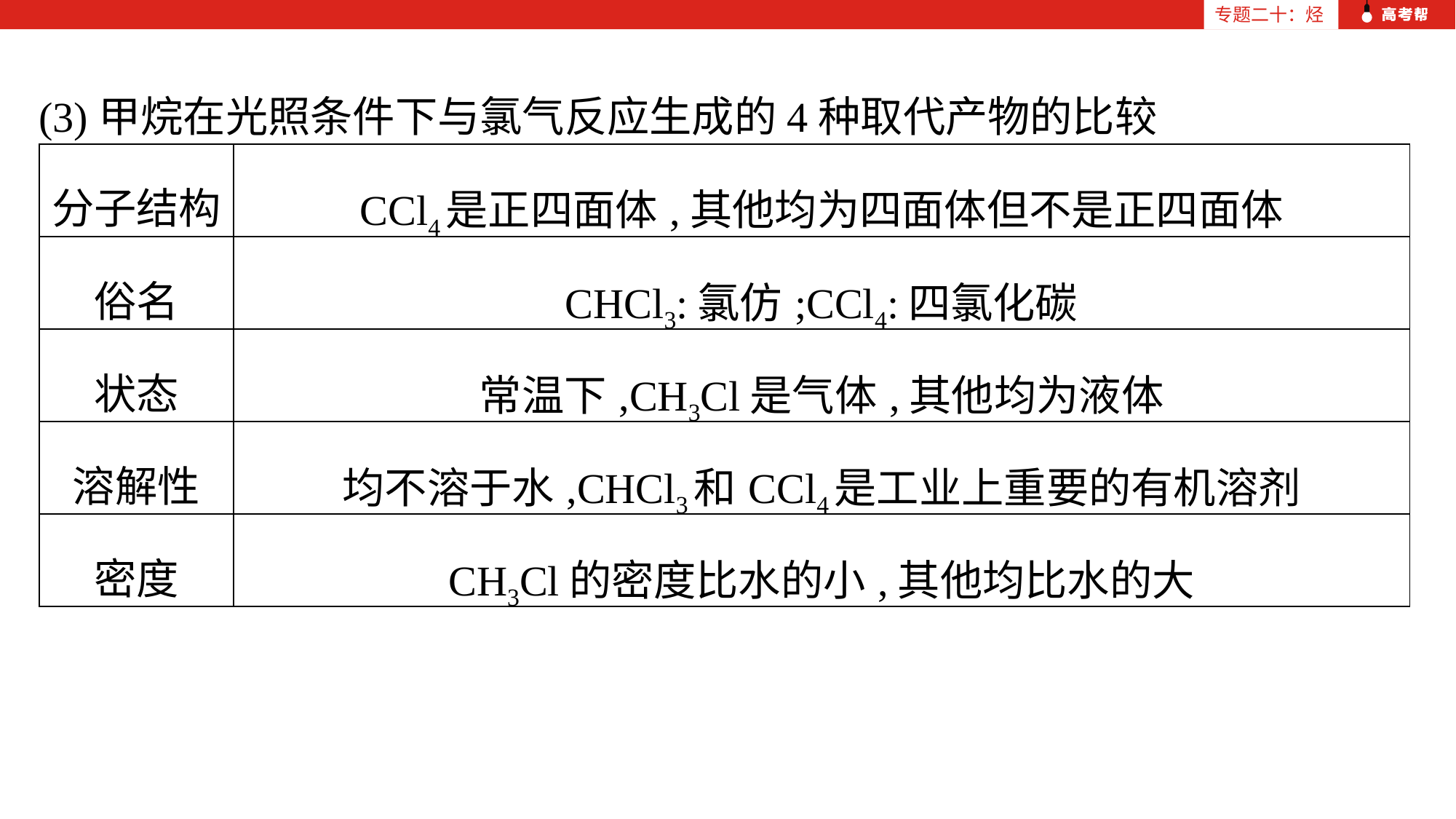

专题二十：烃
(3)甲烷在光照条件下与氯气反应生成的4种取代产物的比较
| 分子结构 | CCl4是正四面体,其他均为四面体但不是正四面体 |
| --- | --- |
| 俗名 | CHCl3:氯仿;CCl4:四氯化碳 |
| 状态 | 常温下,CH3Cl是气体,其他均为液体 |
| 溶解性 | 均不溶于水,CHCl3和CCl4是工业上重要的有机溶剂 |
| 密度 | CH3Cl的密度比水的小,其他均比水的大 |